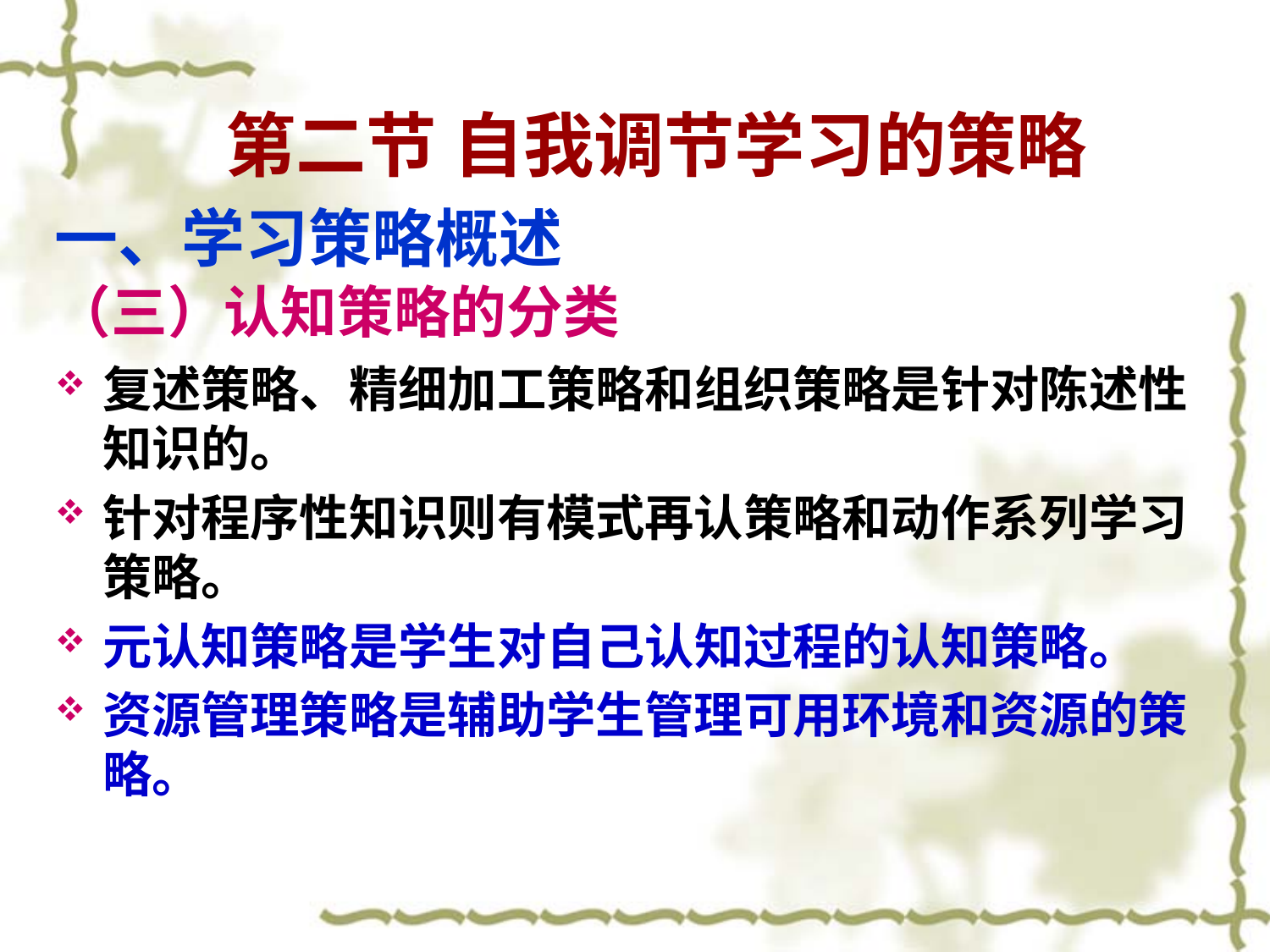

# 第二节 自我调节学习的策略
一、学习策略概述
（三）认知策略的分类
复述策略、精细加工策略和组织策略是针对陈述性知识的。
针对程序性知识则有模式再认策略和动作系列学习策略。
元认知策略是学生对自己认知过程的认知策略。
资源管理策略是辅助学生管理可用环境和资源的策略。